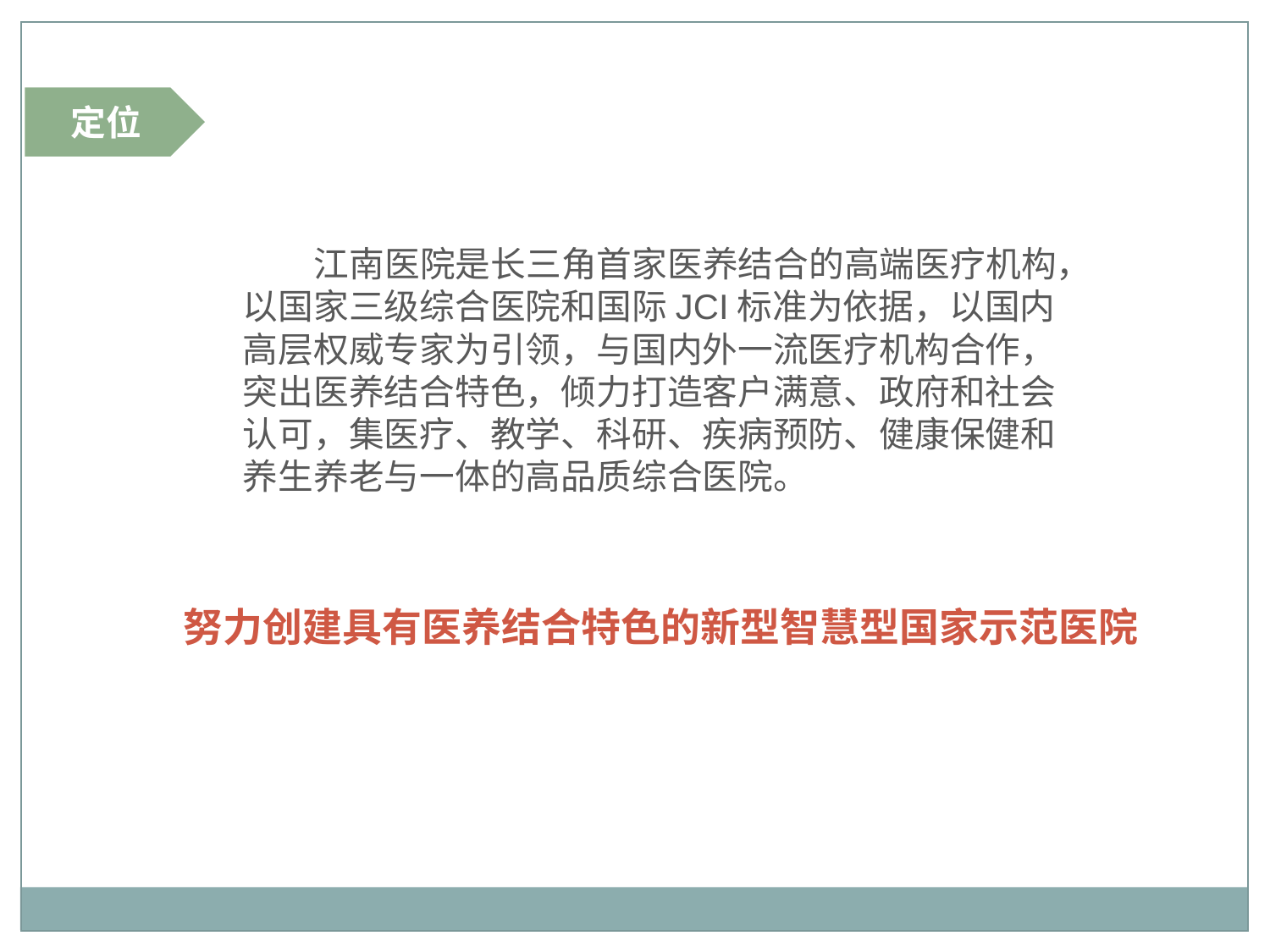

定位
        江南医院是长三角首家医养结合的高端医疗机构，以国家三级综合医院和国际JCI标准为依据，以国内高层权威专家为引领，与国内外一流医疗机构合作，突出医养结合特色，倾力打造客户满意、政府和社会认可，集医疗、教学、科研、疾病预防、健康保健和养生养老与一体的高品质综合医院。
努力创建具有医养结合特色的新型智慧型国家示范医院